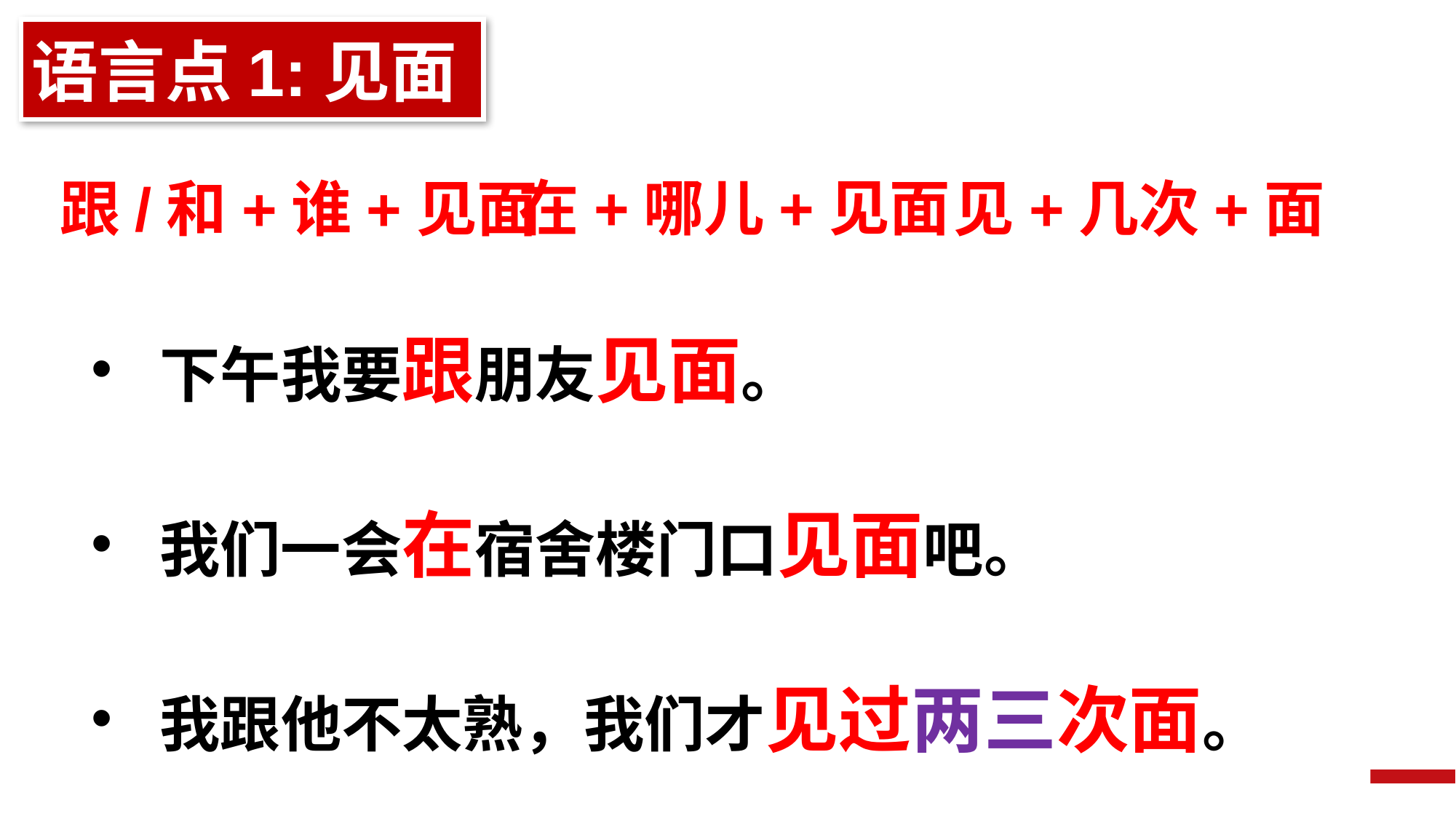

语言点1:见面
在+哪儿+见面
跟/和+谁+见面
见+几次+面
下午我要跟朋友见面。
我们一会在宿舍楼门口见面吧。
我跟他不太熟，我们才见过两三次面。